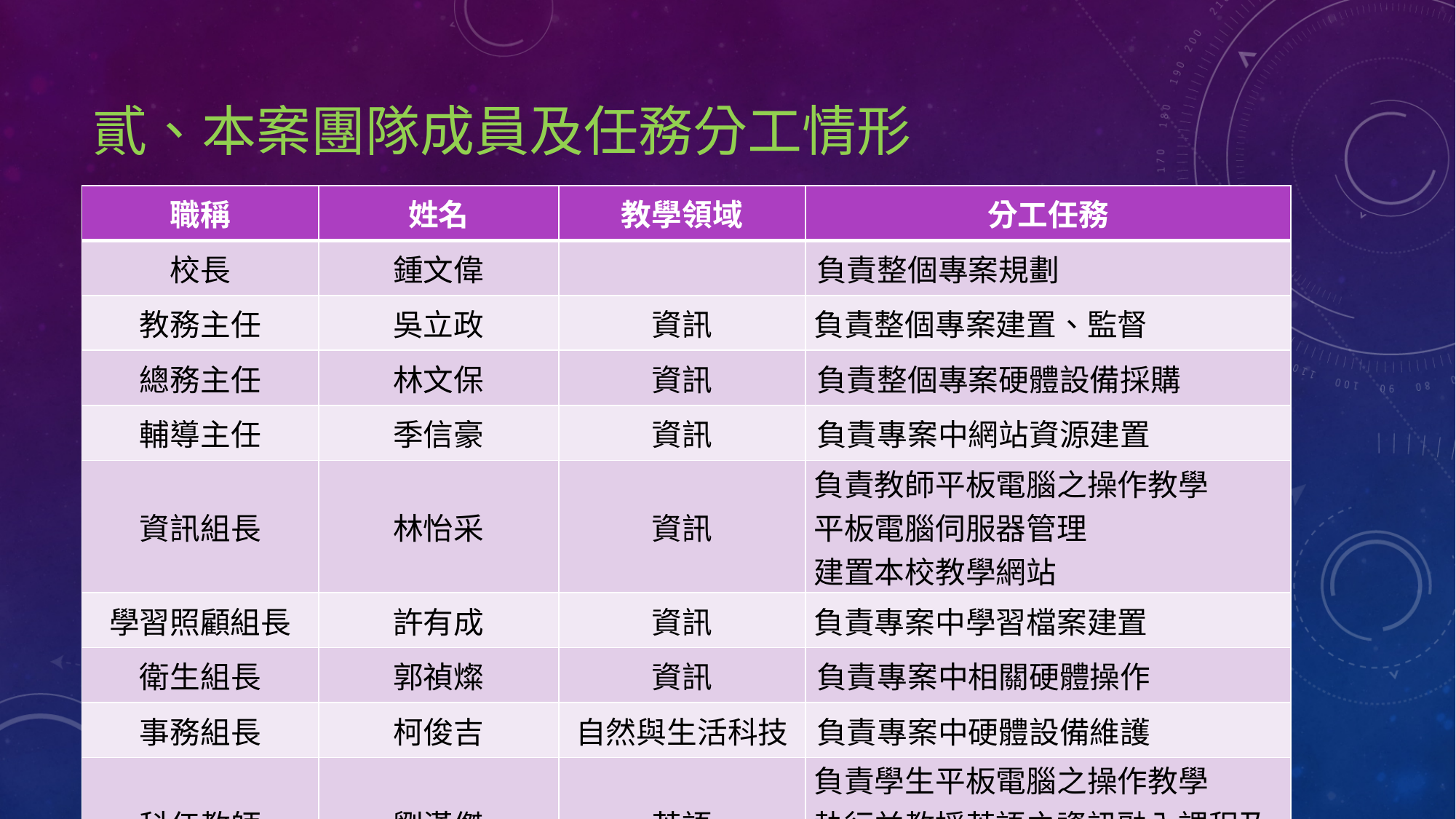

# 貳、本案團隊成員及任務分工情形
| 職稱 | 姓名 | 教學領域 | 分工任務 |
| --- | --- | --- | --- |
| 校長 | 鍾文偉 |  | 負責整個專案規劃 |
| 教務主任 | 吳立政 | 資訊 | 負責整個專案建置、監督 |
| 總務主任 | 林文保 | 資訊 | 負責整個專案硬體設備採購 |
| 輔導主任 | 季信豪 | 資訊 | 負責專案中網站資源建置 |
| 資訊組長 | 林怡采 | 資訊 | 負責教師平板電腦之操作教學 平板電腦伺服器管理 建置本校教學網站 |
| 學習照顧組長 | 許有成 | 資訊 | 負責專案中學習檔案建置 |
| 衛生組長 | 郭禎燦 | 資訊 | 負責專案中相關硬體操作 |
| 事務組長 | 柯俊吉 | 自然與生活科技 | 負責專案中硬體設備維護 |
| 科任教師 | 劉漢傑 | 英語 | 負責學生平板電腦之操作教學 執行並教授英語之資訊融入課程及成果展示 |